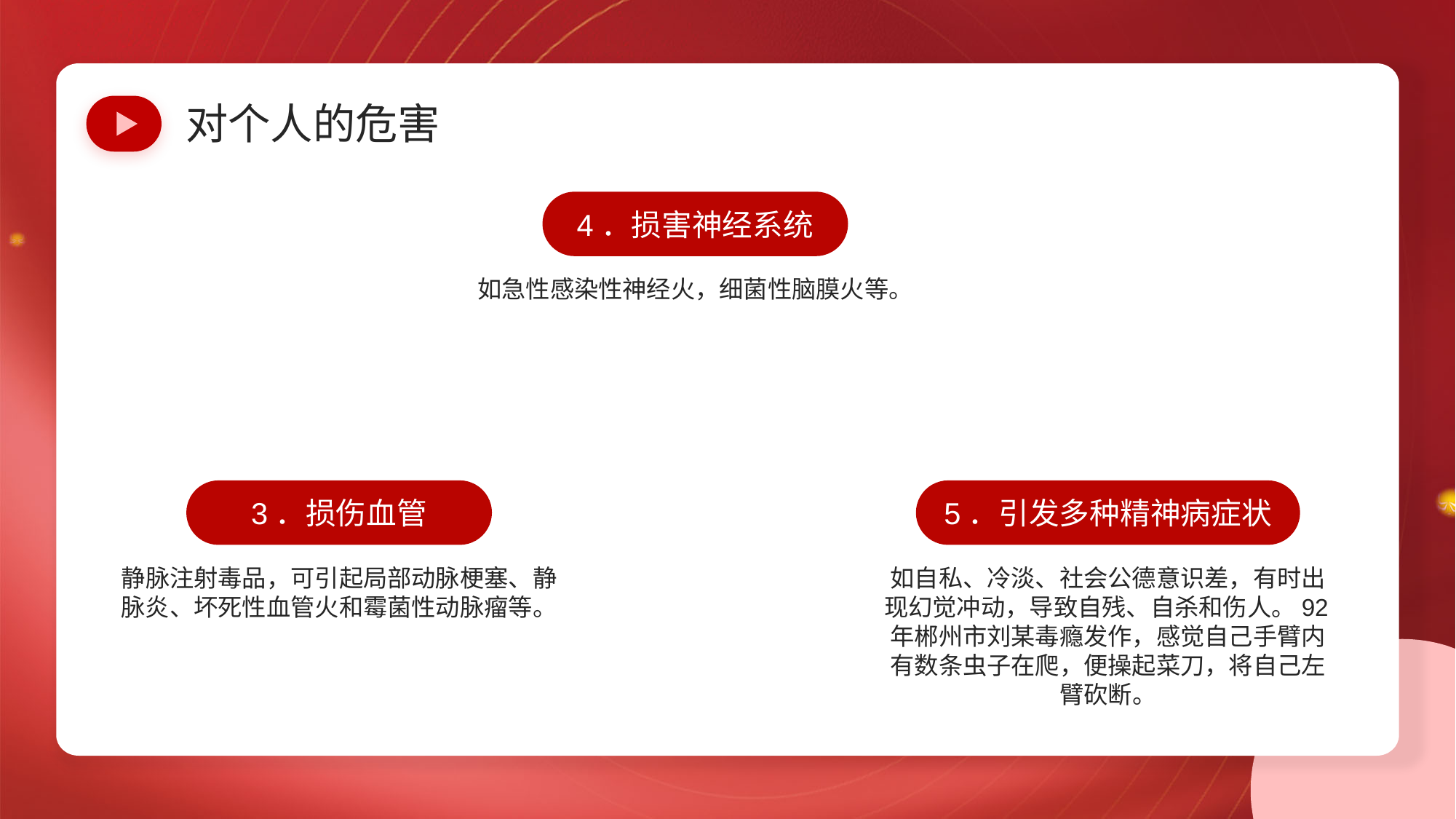

对个人的危害
4．损害神经系统
如急性感染性神经火，细菌性脑膜火等。
3．损伤血管
静脉注射毒品，可引起局部动脉梗塞、静脉炎、坏死性血管火和霉菌性动脉瘤等。
5．引发多种精神病症状
如自私、冷淡、社会公德意识差，有时出现幻觉冲动，导致自残、自杀和伤人。92年郴州市刘某毒瘾发作，感觉自己手臂内有数条虫子在爬，便操起菜刀，将自己左臂砍断。